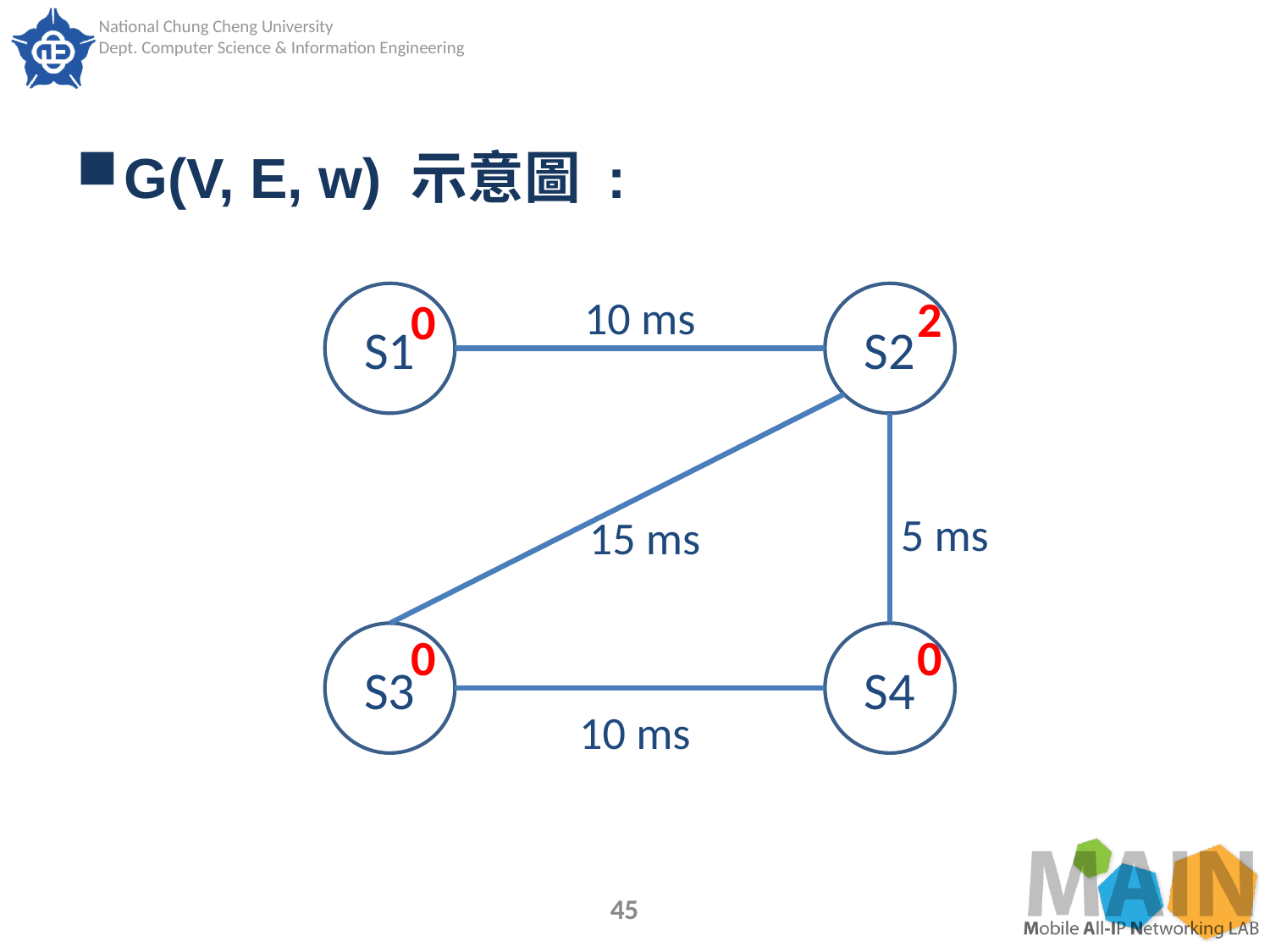

G(V, E, w) 示意圖 :
S1
S2
10 ms
5 ms
15 ms
S3
S4
10 ms
2
0
0
0
45